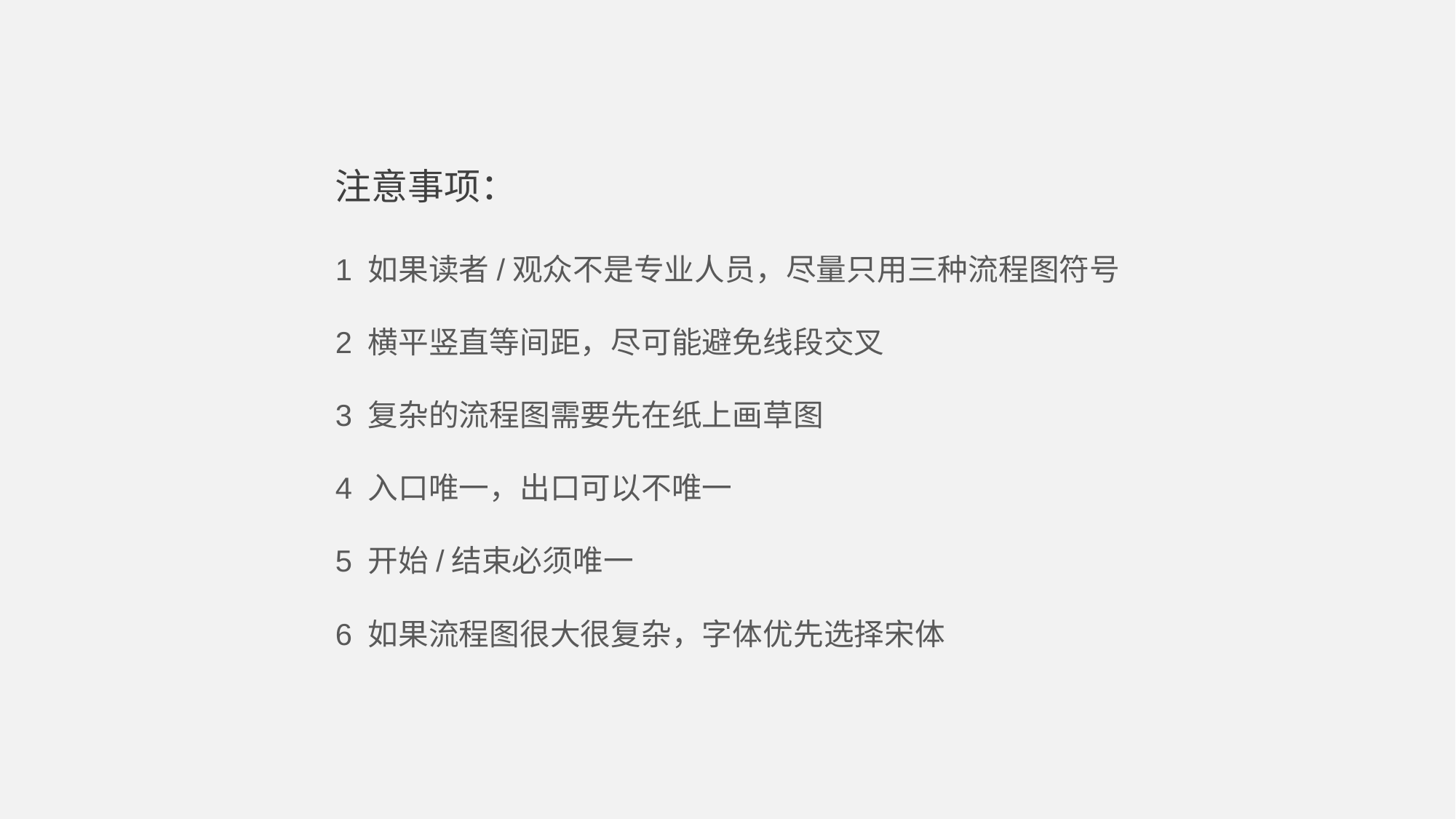

注意事项：

1 如果读者/观众不是专业人员，尽量只用三种流程图符号

2 横平竖直等间距，尽可能避免线段交叉

3 复杂的流程图需要先在纸上画草图

4 入口唯一，出口可以不唯一

5 开始/结束必须唯一

6 如果流程图很大很复杂，字体优先选择宋体